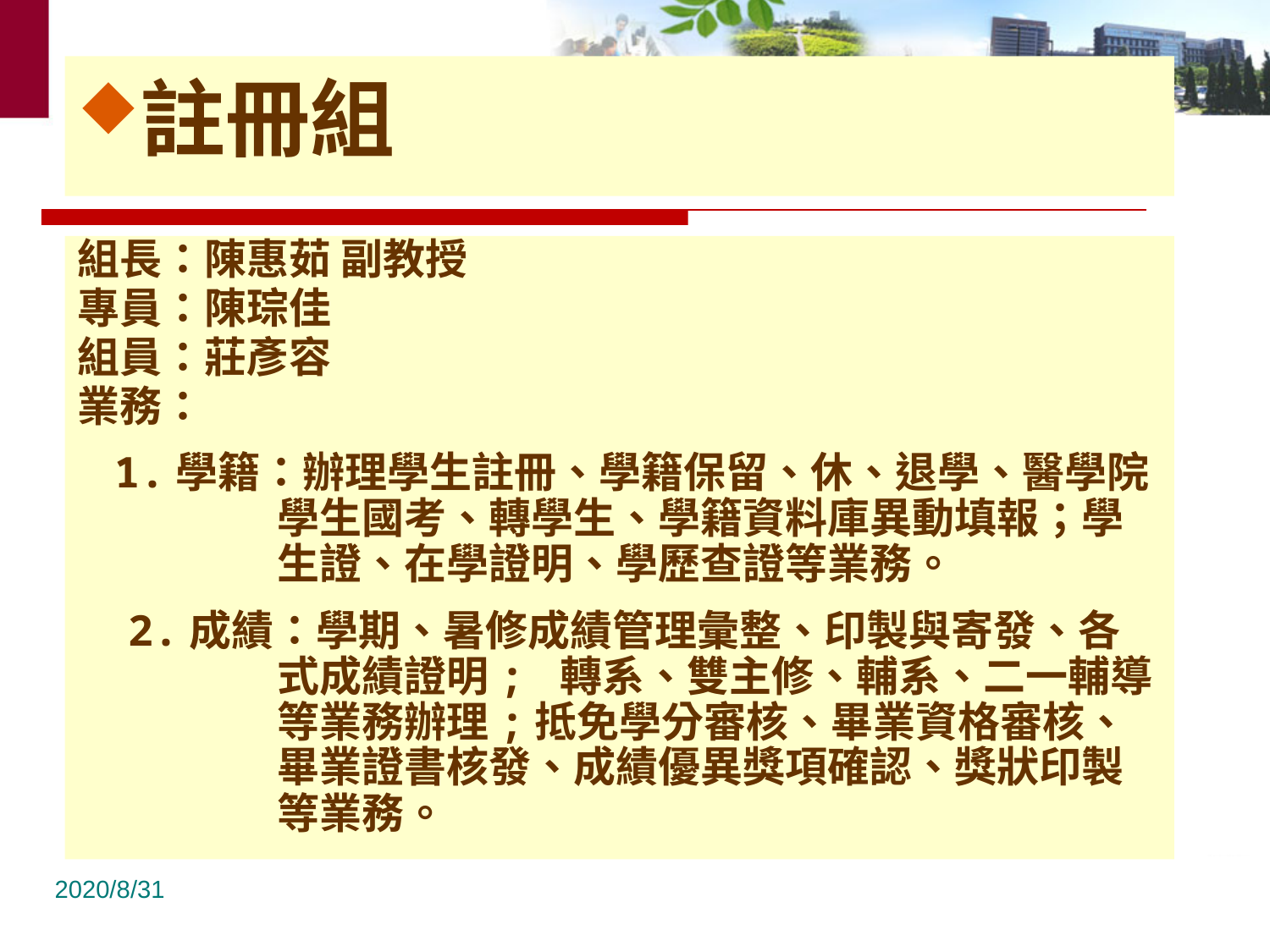

註冊組
組長：陳惠茹 副教授
專員：陳琮佳
組員：莊彥容
業務：
1.學籍：辦理學生註冊、學籍保留、休、退學、醫學院學生國考、轉學生、學籍資料庫異動填報；學生證、在學證明、學歷查證等業務。
  2.成績：學期、暑修成績管理彙整、印製與寄發、各式成績證明; 轉系、雙主修、輔系、二一輔導等業務辦理;抵免學分審核、畢業資格審核、畢業證書核發、成績優異獎項確認、獎狀印製等業務。
2020/8/31